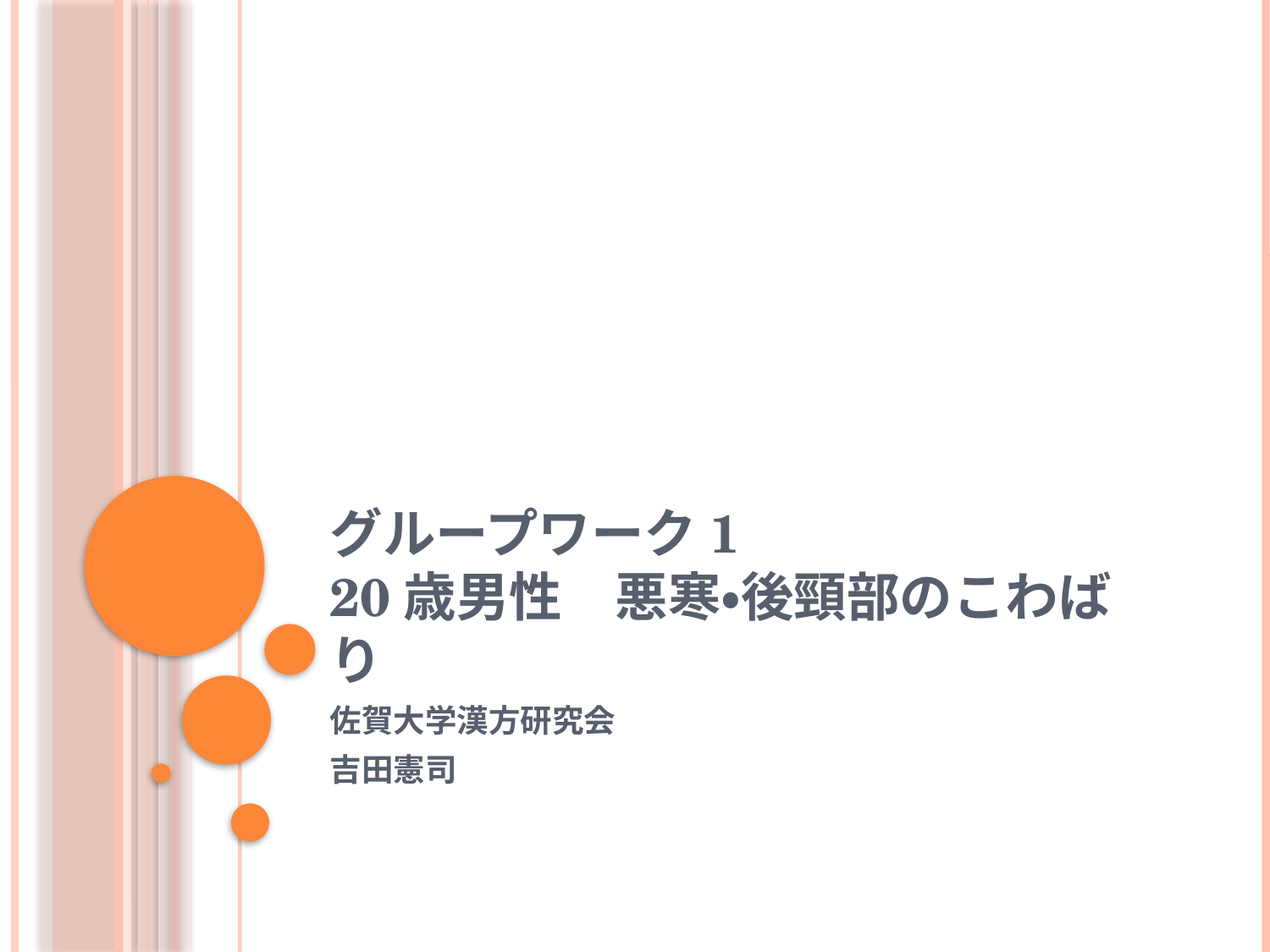

# グループワーク1 20歳男性　悪寒・後頸部のこわばり
佐賀大学漢方研究会
吉田憲司